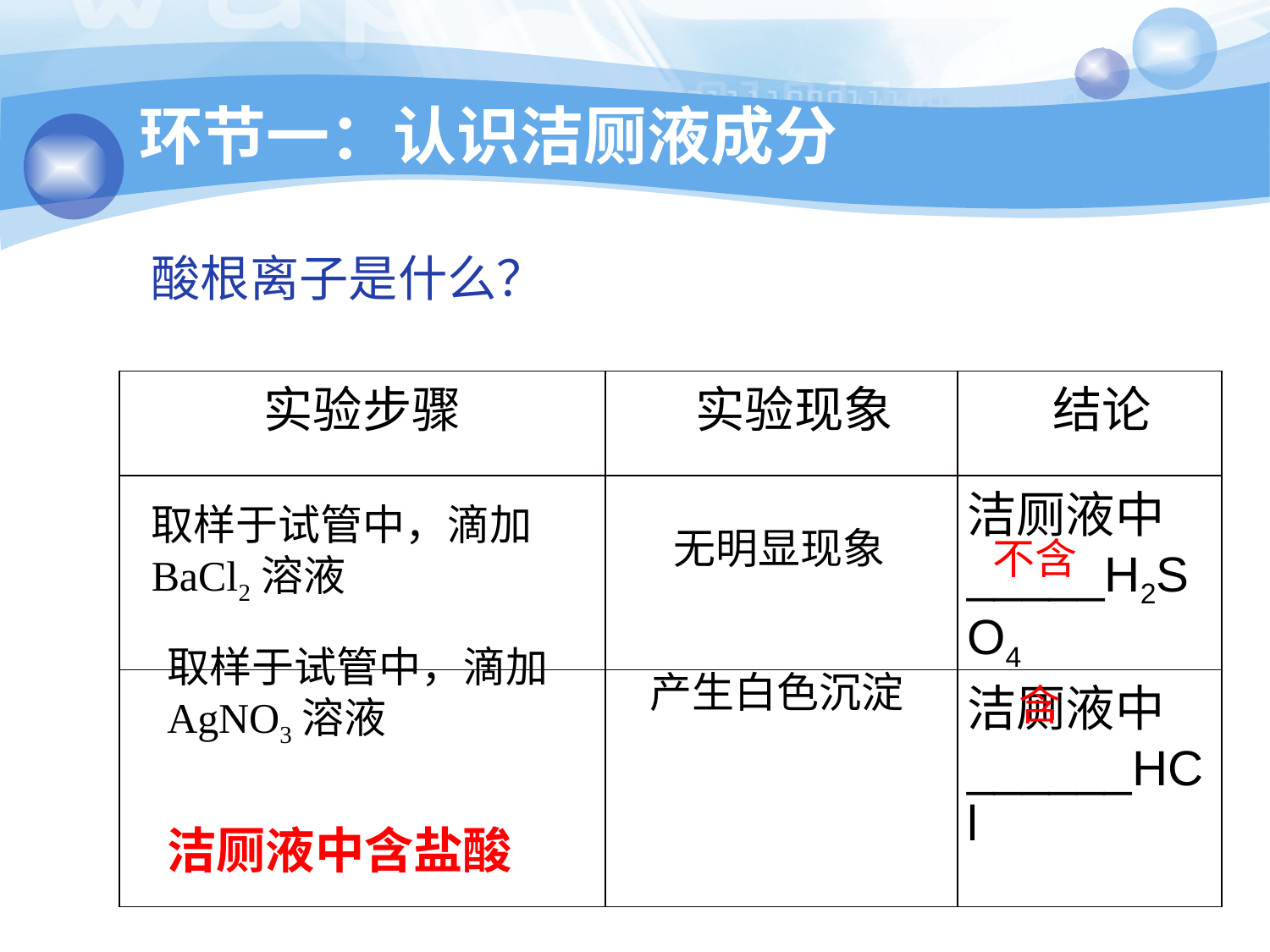

# 环节一：认识洁厕液成分
酸根离子是什么？
| 实验步骤 | 实验现象 | 结论 |
| --- | --- | --- |
|  |  | 洁厕液中\_\_\_\_\_H2SO4 |
|  |  | 洁厕液中\_\_\_\_\_\_HCl |
取样于试管中，滴加BaCl2溶液
无明显现象
不含
取样于试管中，滴加AgNO3溶液
产生白色沉淀
含
洁厕液中含盐酸